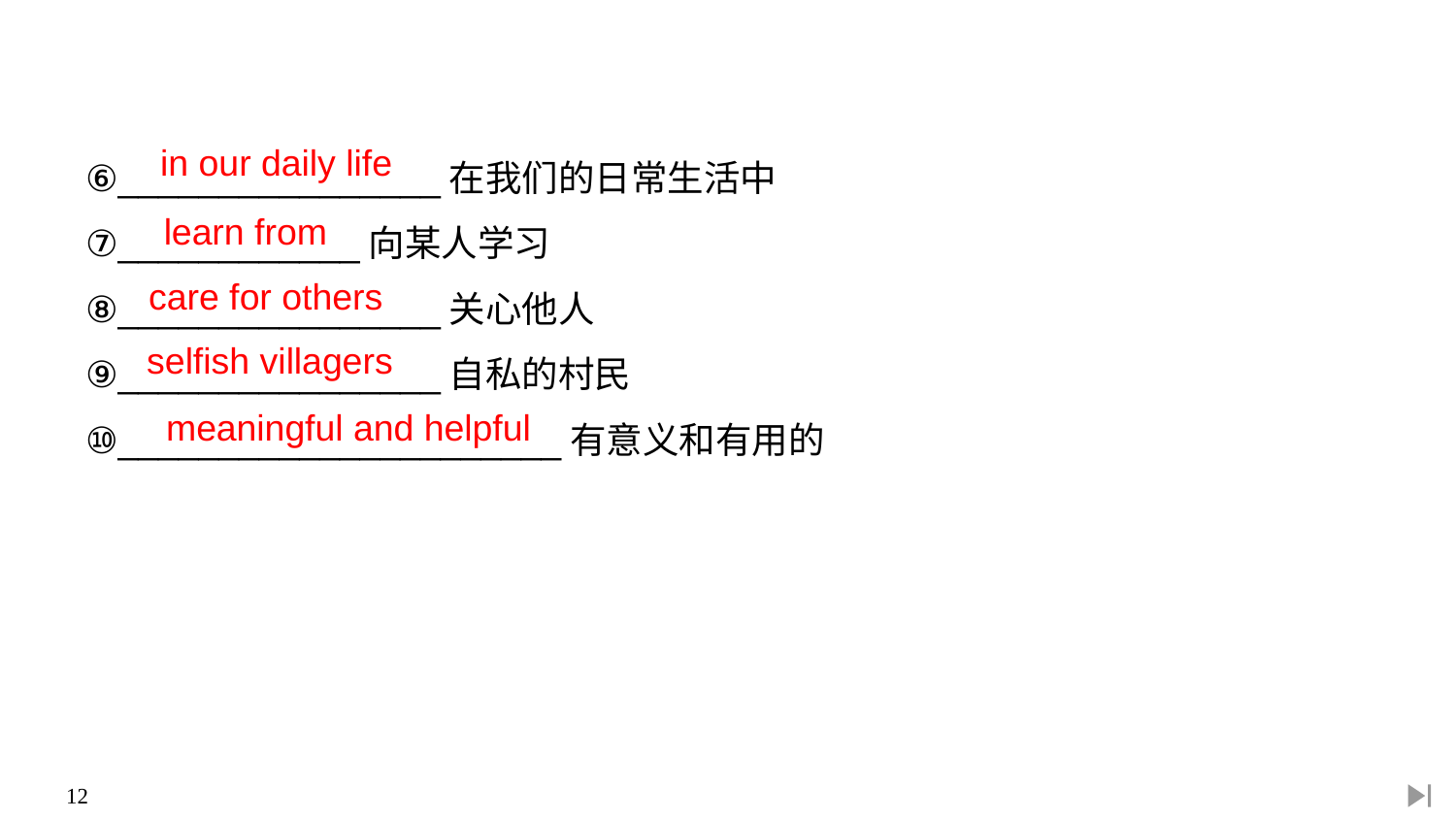

⑥________________在我们的日常生活中
⑦____________向某人学习
⑧________________关心他人
⑨________________自私的村民
⑩______________________有意义和有用的
in our daily life
learn from
care for others
selfish villagers
meaningful and helpful